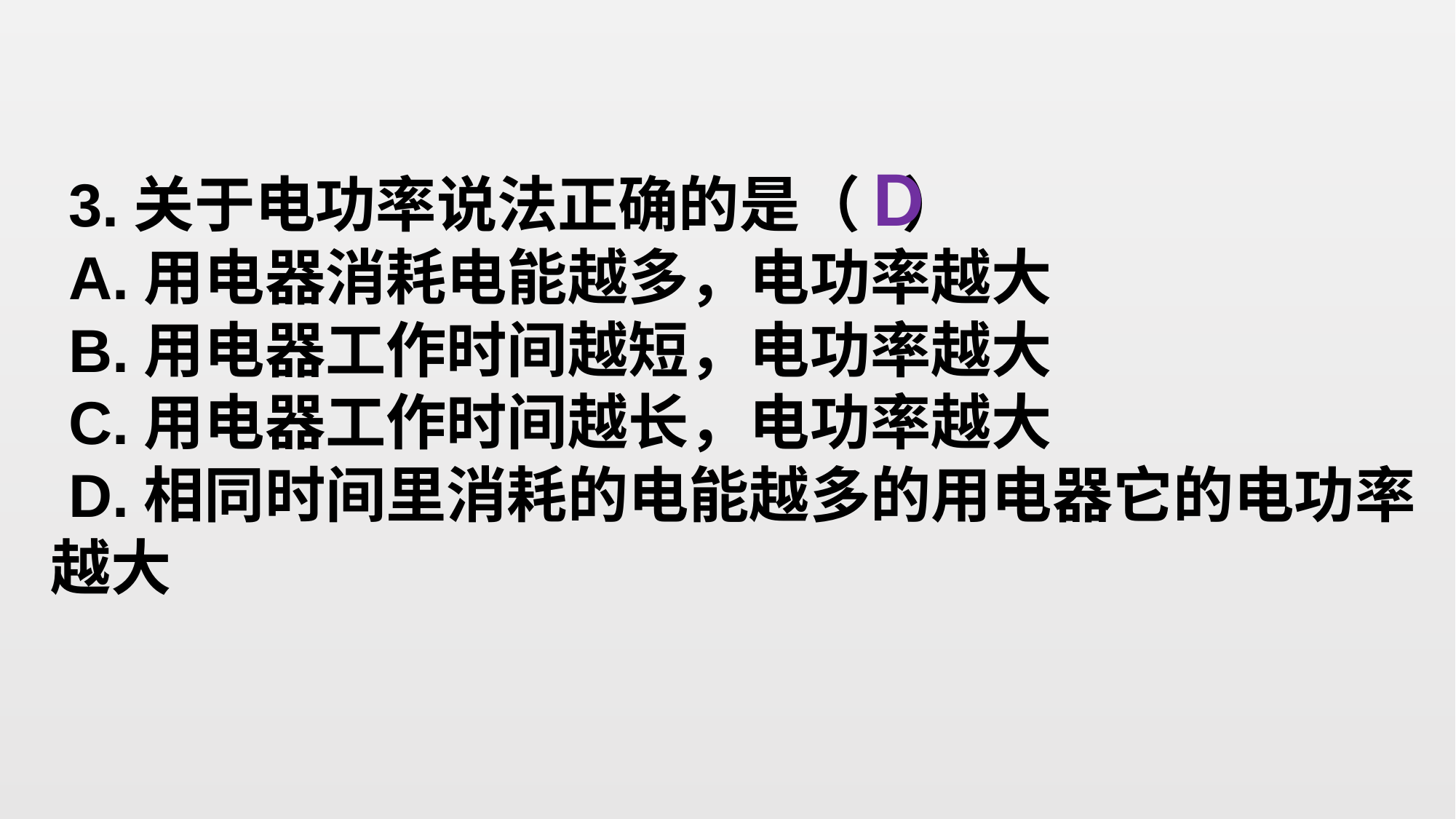

D
3.关于电功率说法正确的是（   ）
A.用电器消耗电能越多，电功率越大
B.用电器工作时间越短，电功率越大
C.用电器工作时间越长，电功率越大
D.相同时间里消耗的电能越多的用电器它的电功率越大